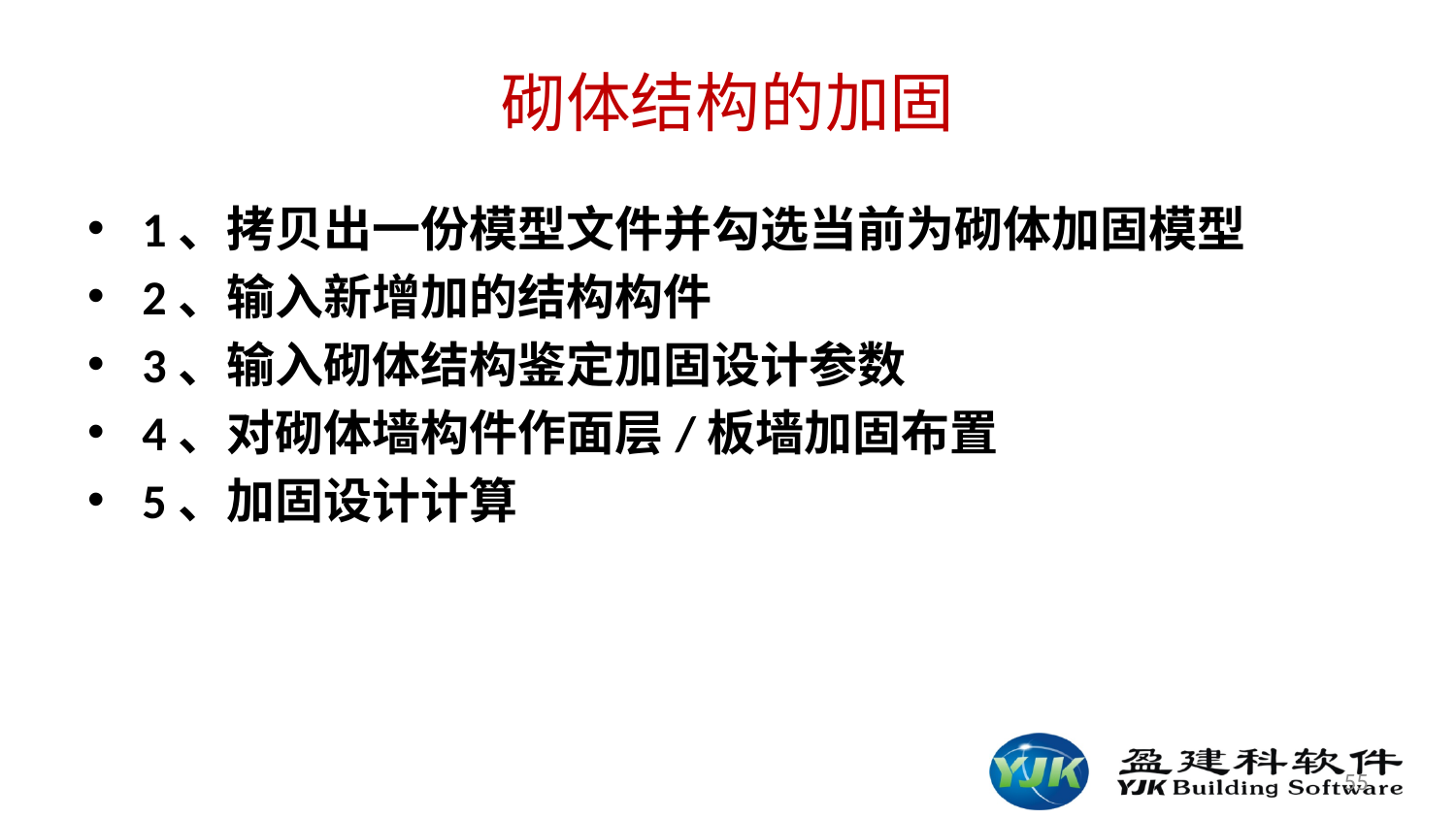

# 砌体结构的加固
1、拷贝出一份模型文件并勾选当前为砌体加固模型
2、输入新增加的结构构件
3、输入砌体结构鉴定加固设计参数
4、对砌体墙构件作面层/板墙加固布置
5、加固设计计算
55